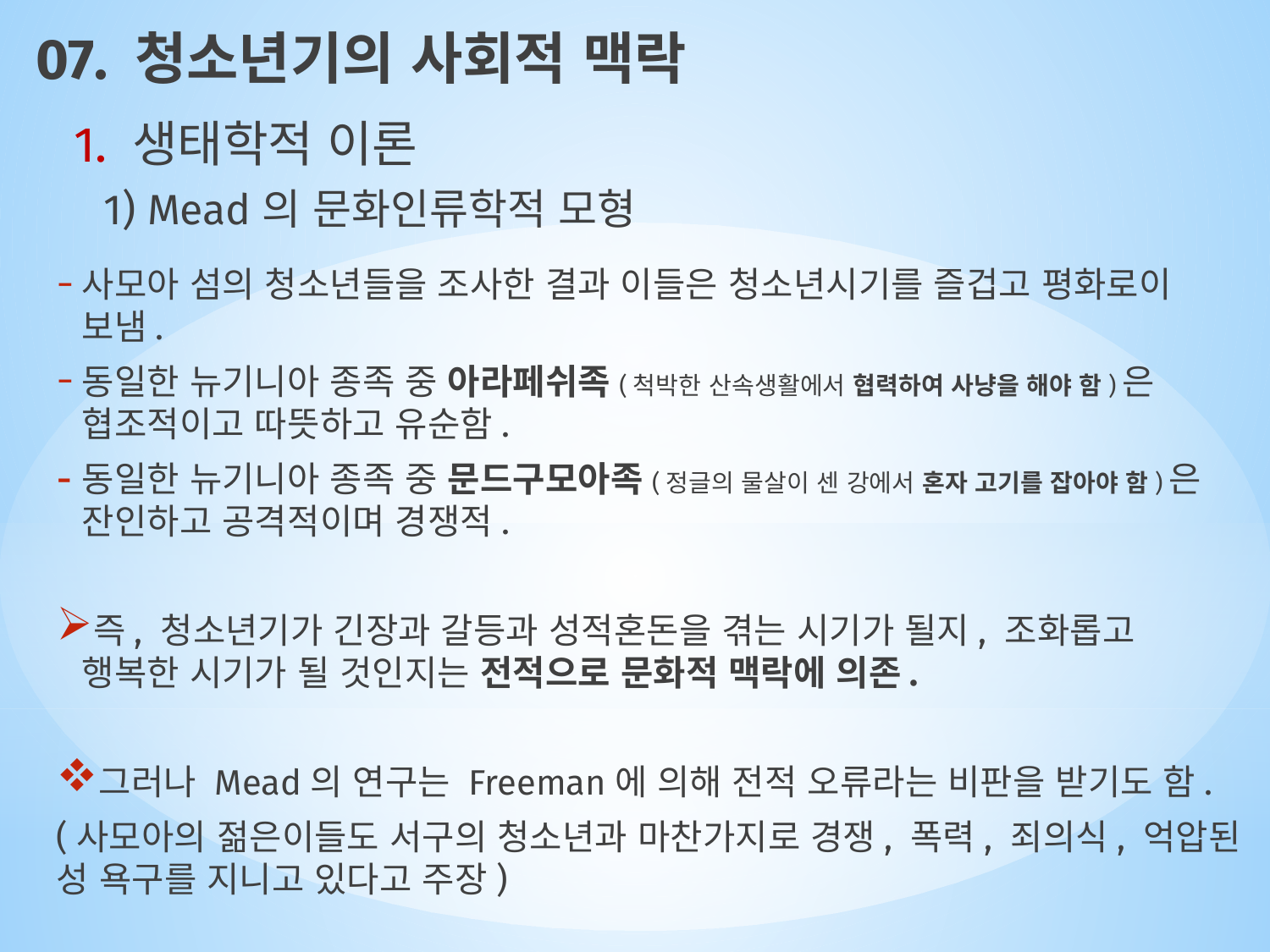

07. 청소년기의 사회적 맥락
1. 생태학적 이론
1) Mead의 문화인류학적 모형
사모아 섬의 청소년들을 조사한 결과 이들은 청소년시기를 즐겁고 평화로이 보냄.
동일한 뉴기니아 종족 중 아라페쉬족(척박한 산속생활에서 협력하여 사냥을 해야 함)은 협조적이고 따뜻하고 유순함.
동일한 뉴기니아 종족 중 문드구모아족(정글의 물살이 센 강에서 혼자 고기를 잡아야 함)은 잔인하고 공격적이며 경쟁적.

즉, 청소년기가 긴장과 갈등과 성적혼돈을 겪는 시기가 될지, 조화롭고 행복한 시기가 될 것인지는 전적으로 문화적 맥락에 의존.

그러나 Mead의 연구는 Freeman에 의해 전적 오류라는 비판을 받기도 함.
(사모아의 젊은이들도 서구의 청소년과 마찬가지로 경쟁, 폭력, 죄의식, 억압된 성 욕구를 지니고 있다고 주장)